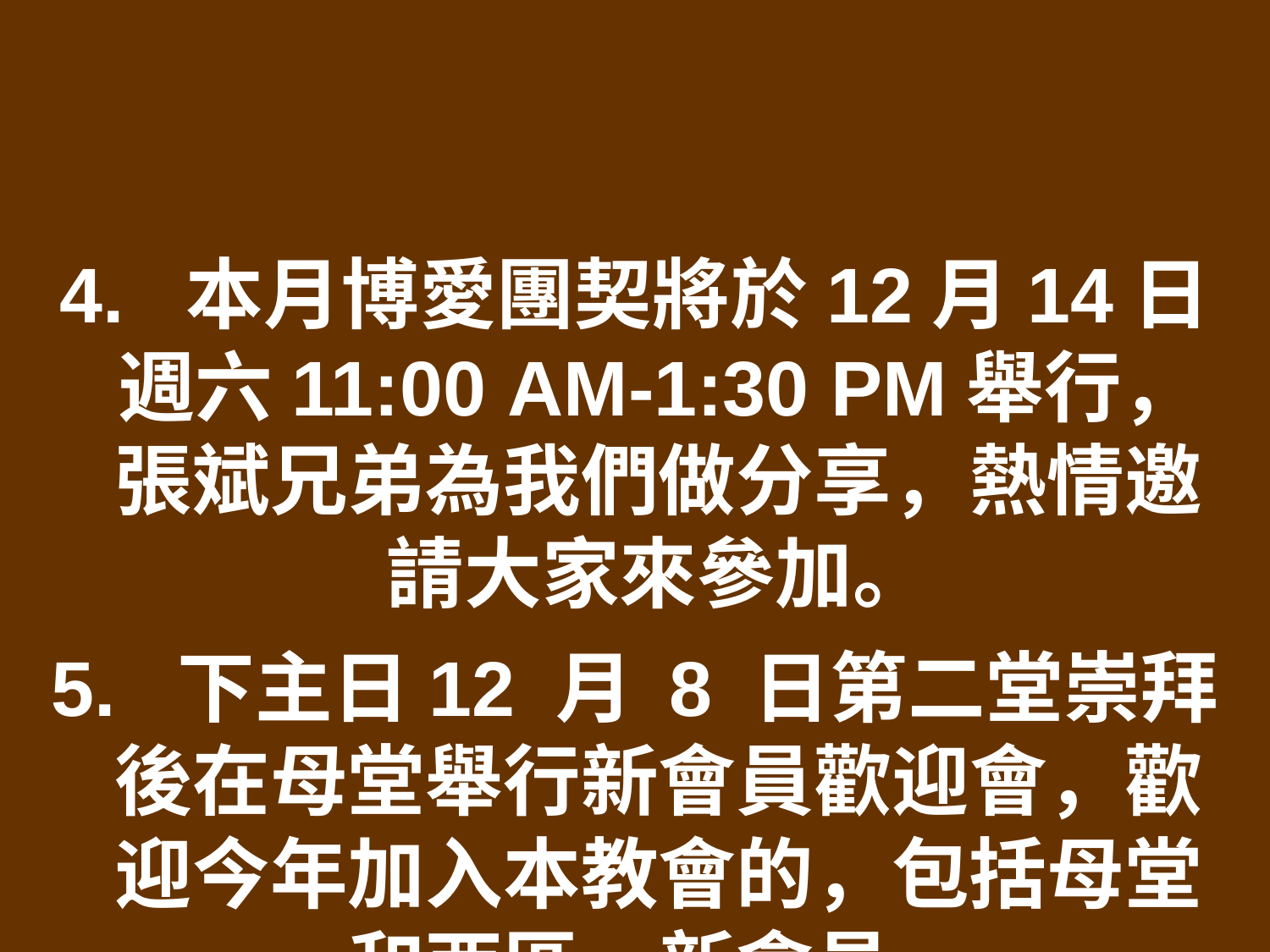

4.  本月博愛團契將於12月14日週六11:00 AM-1:30 PM舉行，張斌兄弟為我們做分享，熱情邀請大家來參加。
5.  下主日12 月 8 日第二堂崇拜後在母堂舉行新會員歡迎會，歡迎今年加入本教會的，包括母堂和西區，新會員。